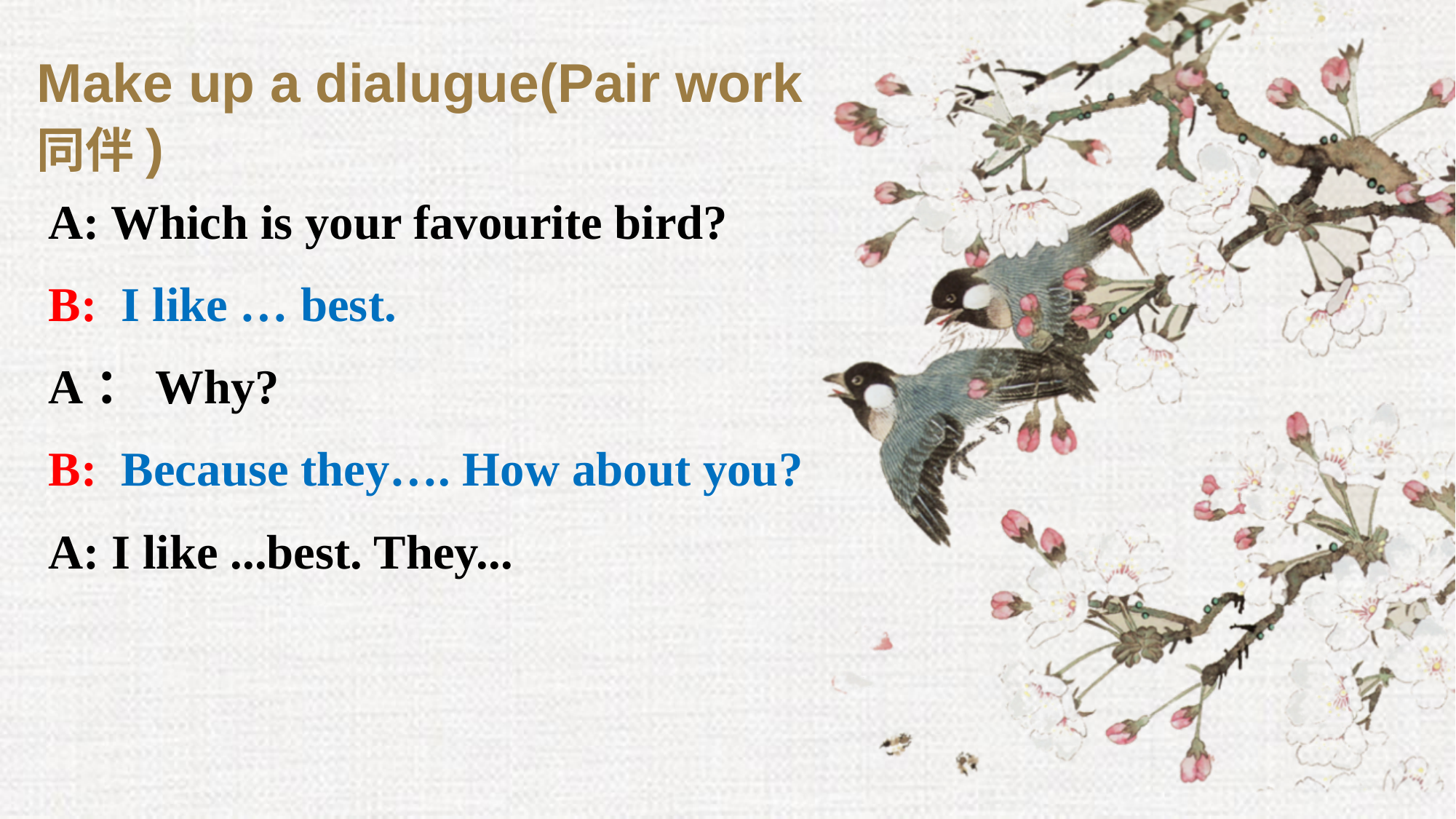

Make up a dialugue(Pair work同伴)
A: Which is your favourite bird?
B:  I like … best.
A：Why?
B:  Because they…. How about you?
A: I like ...best. They...